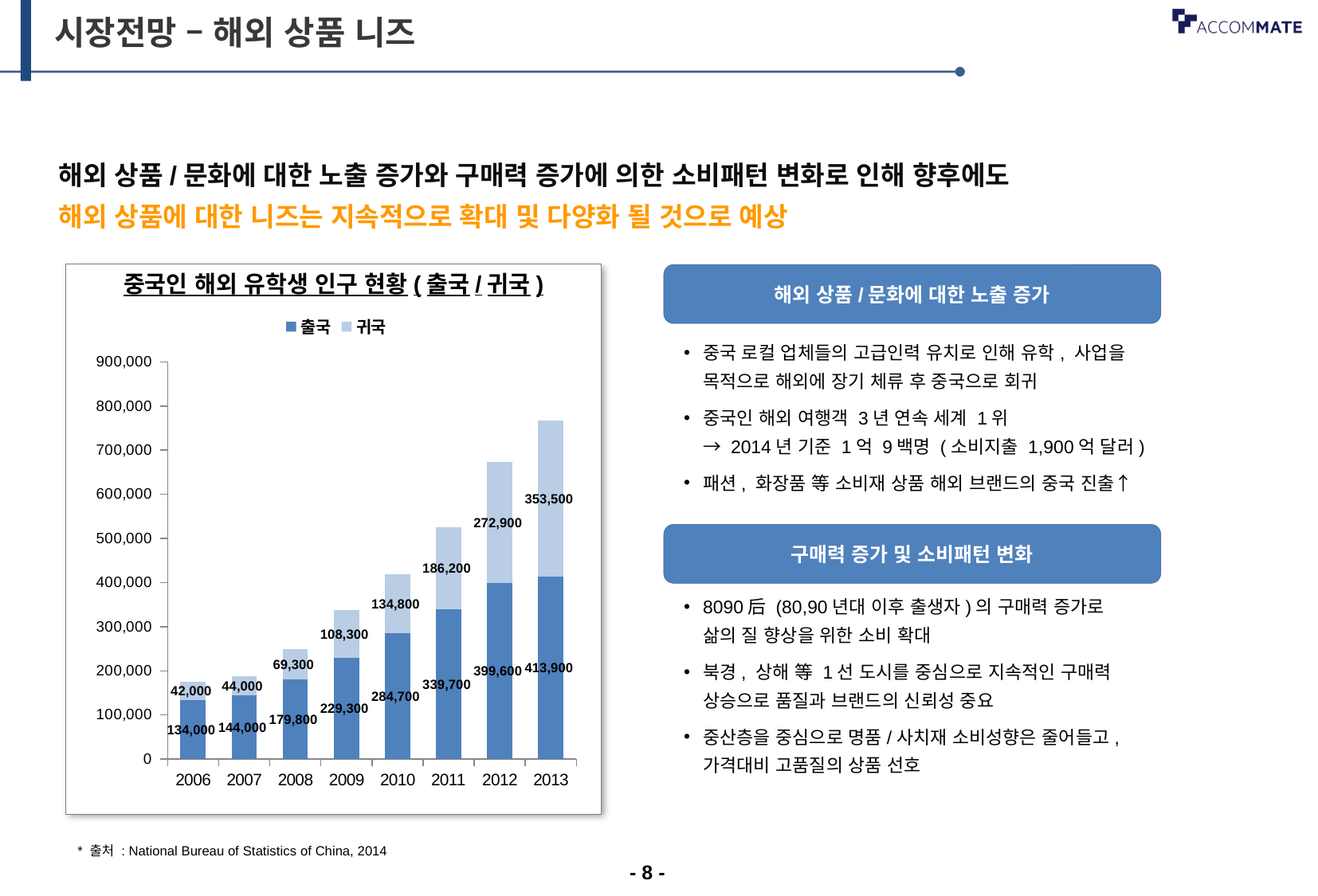

시장전망 – 해외 상품 니즈
해외 상품/문화에 대한 노출 증가와 구매력 증가에 의한 소비패턴 변화로 인해 향후에도
해외 상품에 대한 니즈는 지속적으로 확대 및 다양화 될 것으로 예상
중국인 해외 유학생 인구 현황(출국/귀국)
해외 상품/문화에 대한 노출 증가

### Chart

| Category | 출국 | 귀국 |
|---|---|---|
| 2006 | 134000.0 | 42000.0 |
| 2007 | 144000.0 | 44000.0 |
| 2008 | 179800.0 | 69300.0 |
| 2009 | 229300.0 | 108300.0 |
| 2010 | 284700.0 | 134800.0 |
| 2011 | 339700.0 | 186200.0 |
| 2012 | 399600.0 | 272900.0 |
| 2013 | 413900.0 | 353500.0 |
중국 로컬 업체들의 고급인력 유치로 인해 유학, 사업을
목적으로 해외에 장기 체류 후 중국으로 회귀
중국인 해외 여행객 3년 연속 세계 1위
→ 2014년 기준 1억 9백명 (소비지출 1,900억 달러)
패션, 화장품 等 소비재 상품 해외 브랜드의 중국 진출↑
구매력 증가 및 소비패턴 변화
8090后 (80,90년대 이후 출생자)의 구매력 증가로
삶의 질 향상을 위한 소비 확대
북경, 상해 等 1선 도시를 중심으로 지속적인 구매력
상승으로 품질과 브랜드의 신뢰성 중요
중산층을 중심으로 명품/사치재 소비성향은 줄어들고,
가격대비 고품질의 상품 선호
* 출처 : National Bureau of Statistics of China, 2014